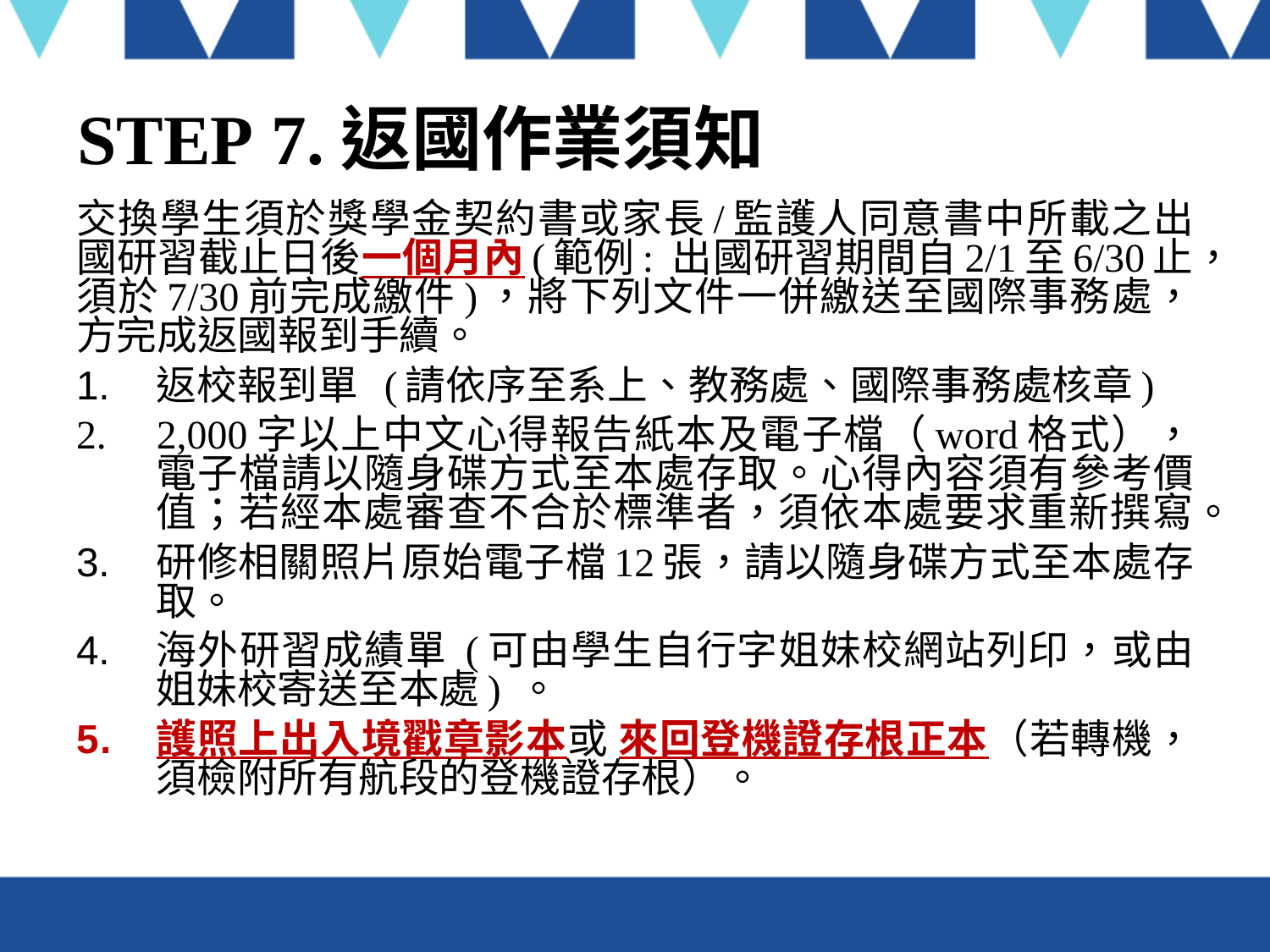

# STEP 7.返國作業須知
交換學生須於獎學金契約書或家長/監護人同意書中所載之出國研習截止日後一個月內(範例: 出國研習期間自2/1至6/30止，須於7/30前完成繳件)，將下列文件一併繳送至國際事務處，方完成返國報到手續。
返校報到單  (請依序至系上、教務處、國際事務處核章)
2,000字以上中文心得報告紙本及電子檔（word格式），電子檔請以隨身碟方式至本處存取。心得內容須有參考價值；若經本處審查不合於標準者，須依本處要求重新撰寫。
研修相關照片原始電子檔12張，請以隨身碟方式至本處存取。
海外研習成績單 (可由學生自行字姐妹校網站列印，或由姐妹校寄送至本處) 。
護照上出入境戳章影本或 來回登機證存根正本（若轉機，須檢附所有航段的登機證存根）。